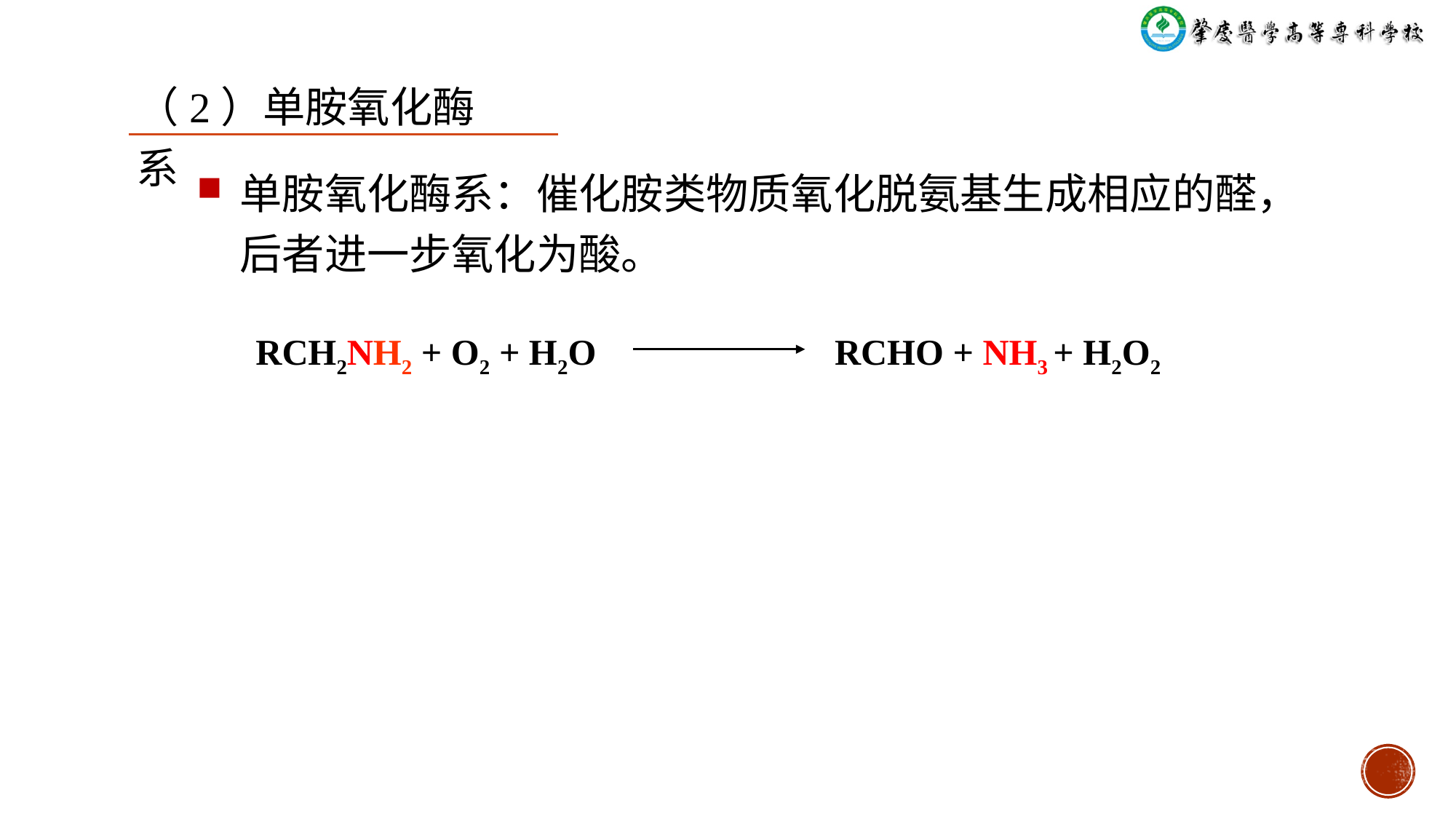

（2）单胺氧化酶系
单胺氧化酶系：催化胺类物质氧化脱氨基生成相应的醛，后者进一步氧化为酸。
RCH2NH2 + O2 + H2O
RCHO + NH3 + H2O2